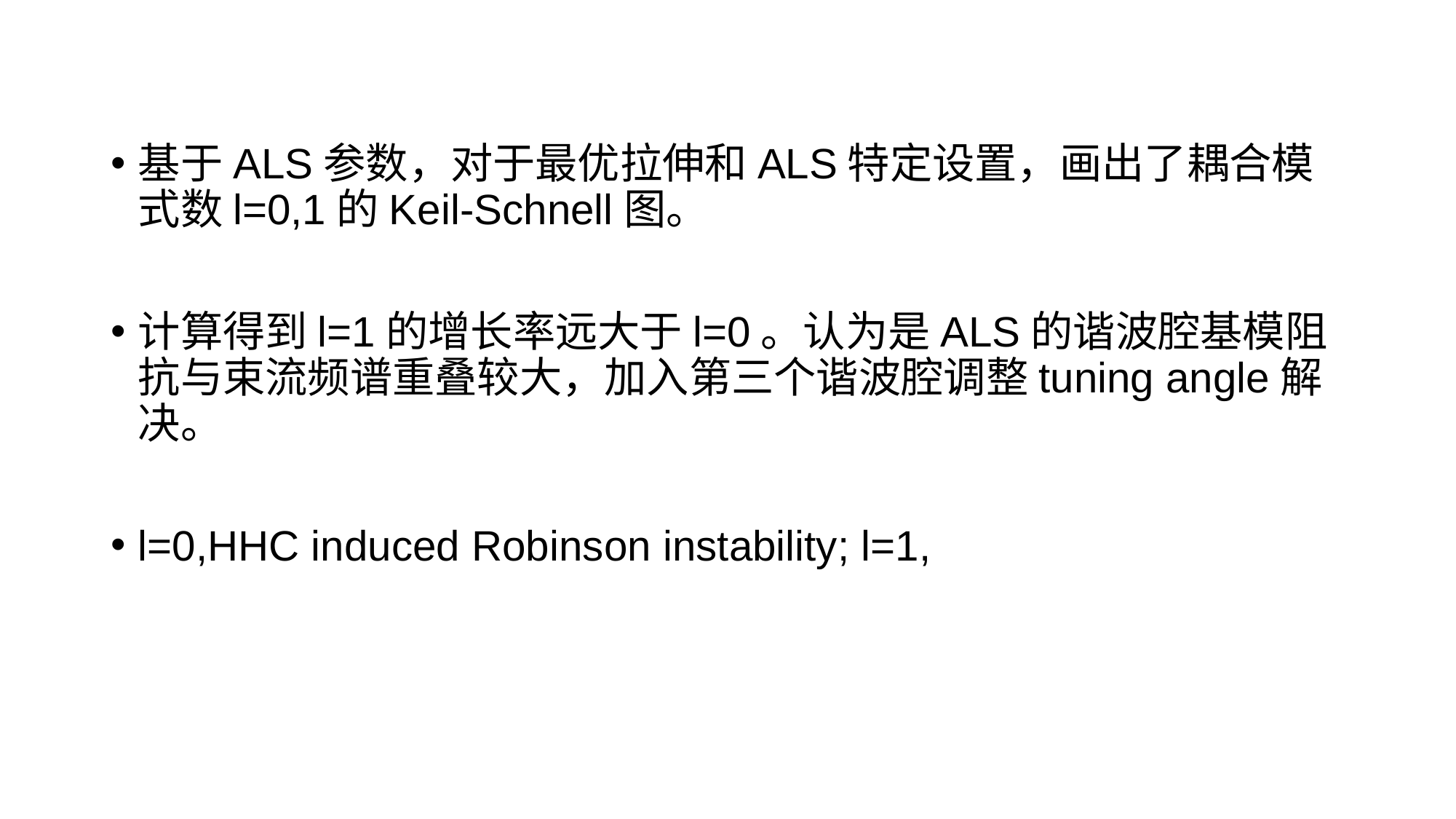

基于ALS参数，对于最优拉伸和ALS特定设置，画出了耦合模式数l=0,1的Keil-Schnell图。

计算得到l=1的增长率远大于l=0。认为是ALS的谐波腔基模阻抗与束流频谱重叠较大，加入第三个谐波腔调整tuning angle解决。

l=0,HHC induced Robinson instability; l=1,